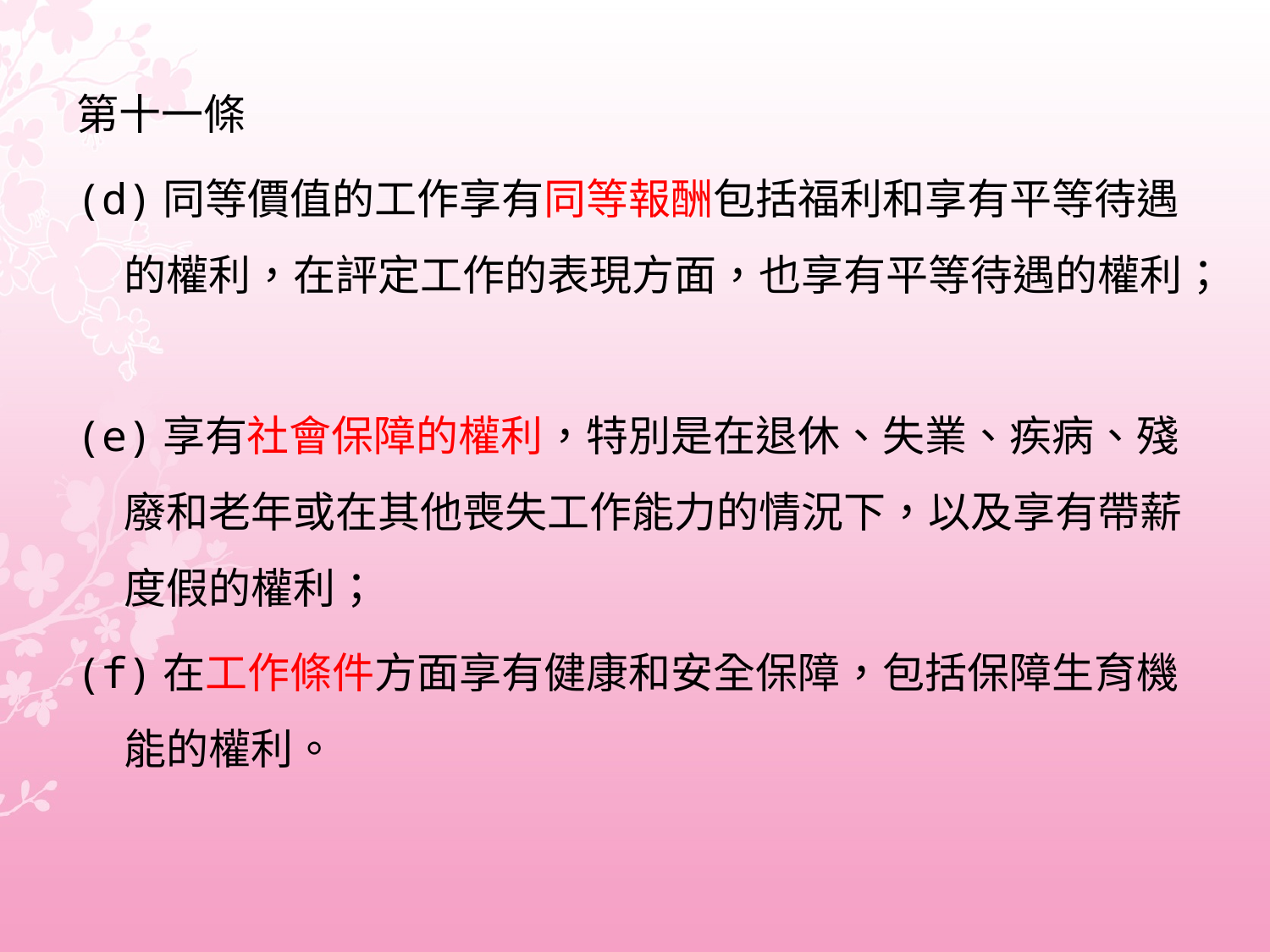

#
第十一條
(d)同等價值的工作享有同等報酬包括福利和享有平等待遇的權利，在評定工作的表現方面，也享有平等待遇的權利；
(e)享有社會保障的權利，特別是在退休、失業、疾病、殘廢和老年或在其他喪失工作能力的情況下，以及享有帶薪度假的權利；
(f)在工作條件方面享有健康和安全保障，包括保障生育機能的權利。